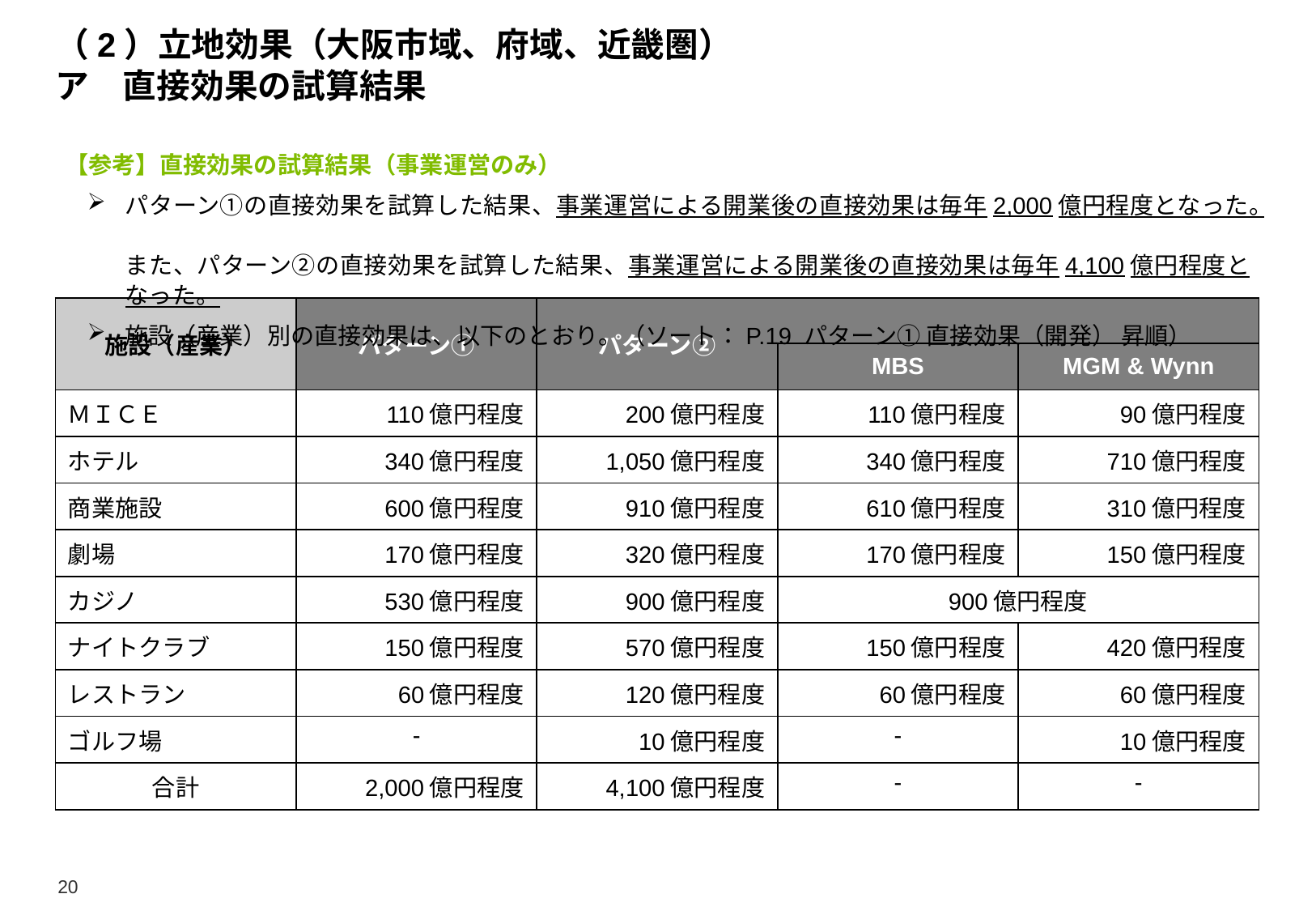

# （2）立地効果（大阪市域、府域、近畿圏） ア　直接効果の試算結果
【参考】直接効果の試算結果（事業運営のみ）
パターン①の直接効果を試算した結果、事業運営による開業後の直接効果は毎年2,000億円程度となった。
また、パターン②の直接効果を試算した結果、事業運営による開業後の直接効果は毎年4,100億円程度となった。
施設（産業）別の直接効果は、以下のとおり。（ソート：P.19 パターン① 直接効果（開発） 昇順）

| 施設（産業） | パターン① | パターン② |  |  |
| --- | --- | --- | --- | --- |
|  |  |  | MBS | MGM & Wynn |
| ＭＩＣＥ | 110億円程度 | 200億円程度 | 110億円程度 | 90億円程度 |
| ホテル | 340億円程度 | 1,050億円程度 | 340億円程度 | 710億円程度 |
| 商業施設 | 600億円程度 | 910億円程度 | 610億円程度 | 310億円程度 |
| 劇場 | 170億円程度 | 320億円程度 | 170億円程度 | 150億円程度 |
| カジノ | 530億円程度 | 900億円程度 | 900億円程度 |  |
| ナイトクラブ | 150億円程度 | 570億円程度 | 150億円程度 | 420億円程度 |
| レストラン | 60億円程度 | 120億円程度 | 60億円程度 | 60億円程度 |
| ゴルフ場 | - | 10億円程度 | - | 10億円程度 |
| 合計 | 2,000億円程度 | 4,100億円程度 | - | - |
20